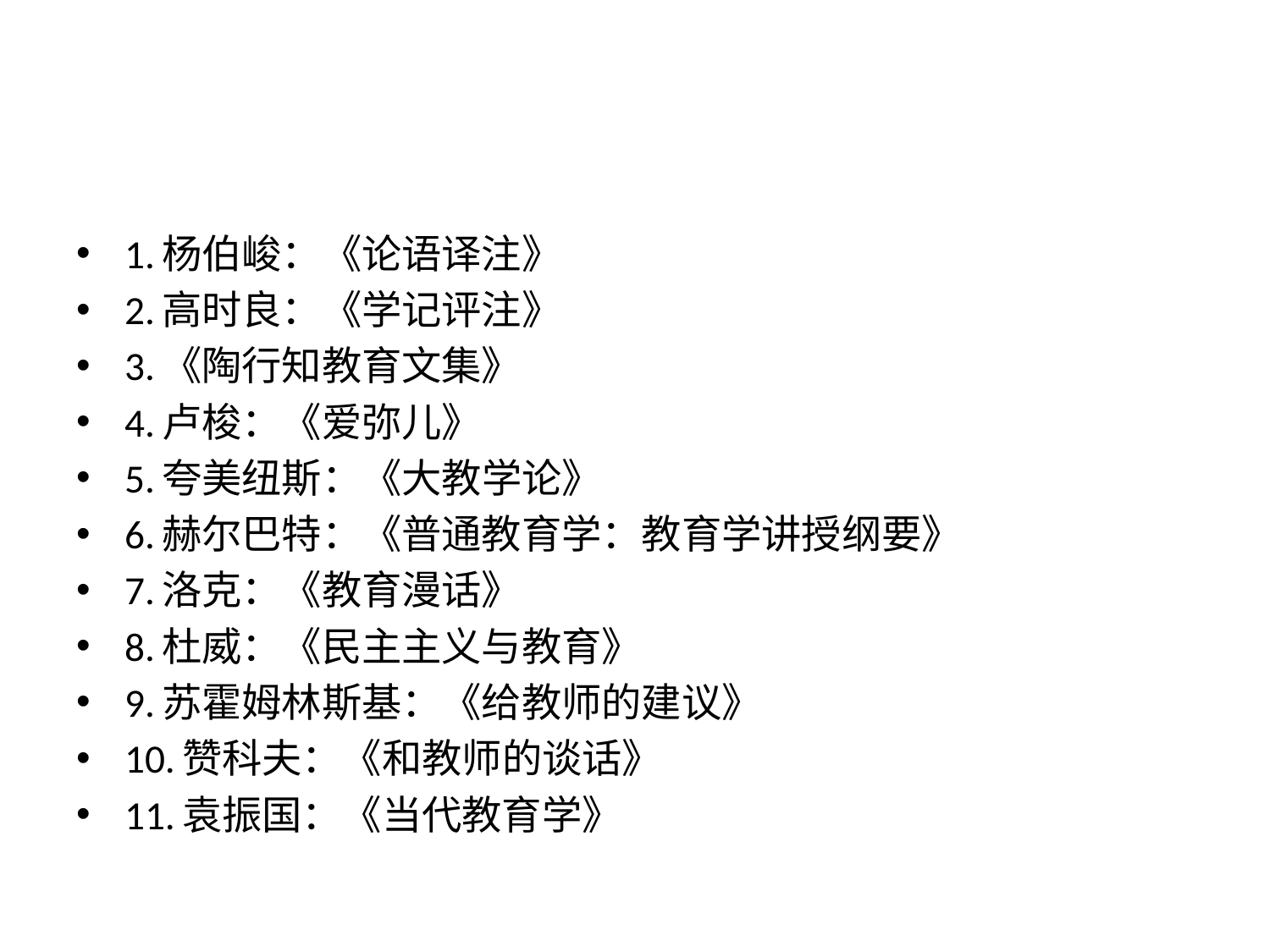

#
1.杨伯峻：《论语译注》
2.高时良：《学记评注》
3.《陶行知教育文集》
4.卢梭：《爱弥儿》
5.夸美纽斯：《大教学论》
6.赫尔巴特：《普通教育学：教育学讲授纲要》
7.洛克：《教育漫话》
8.杜威：《民主主义与教育》
9.苏霍姆林斯基：《给教师的建议》
10.赞科夫：《和教师的谈话》
11.袁振国：《当代教育学》